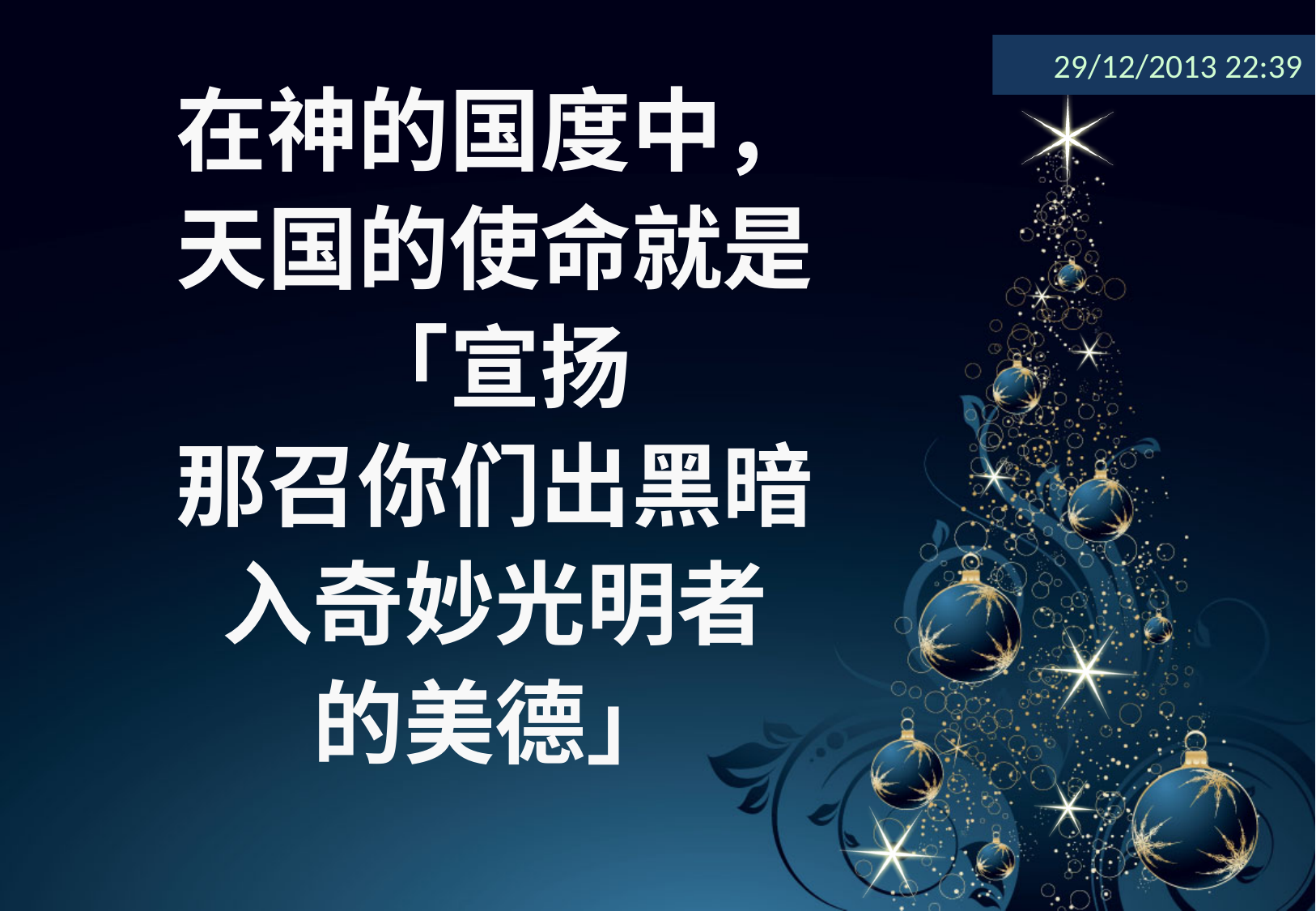

在神的国度中，
天国的使命就是
「宣扬
那召你们出黑暗
入奇妙光明者
的美德」
29/12/2013 22:39